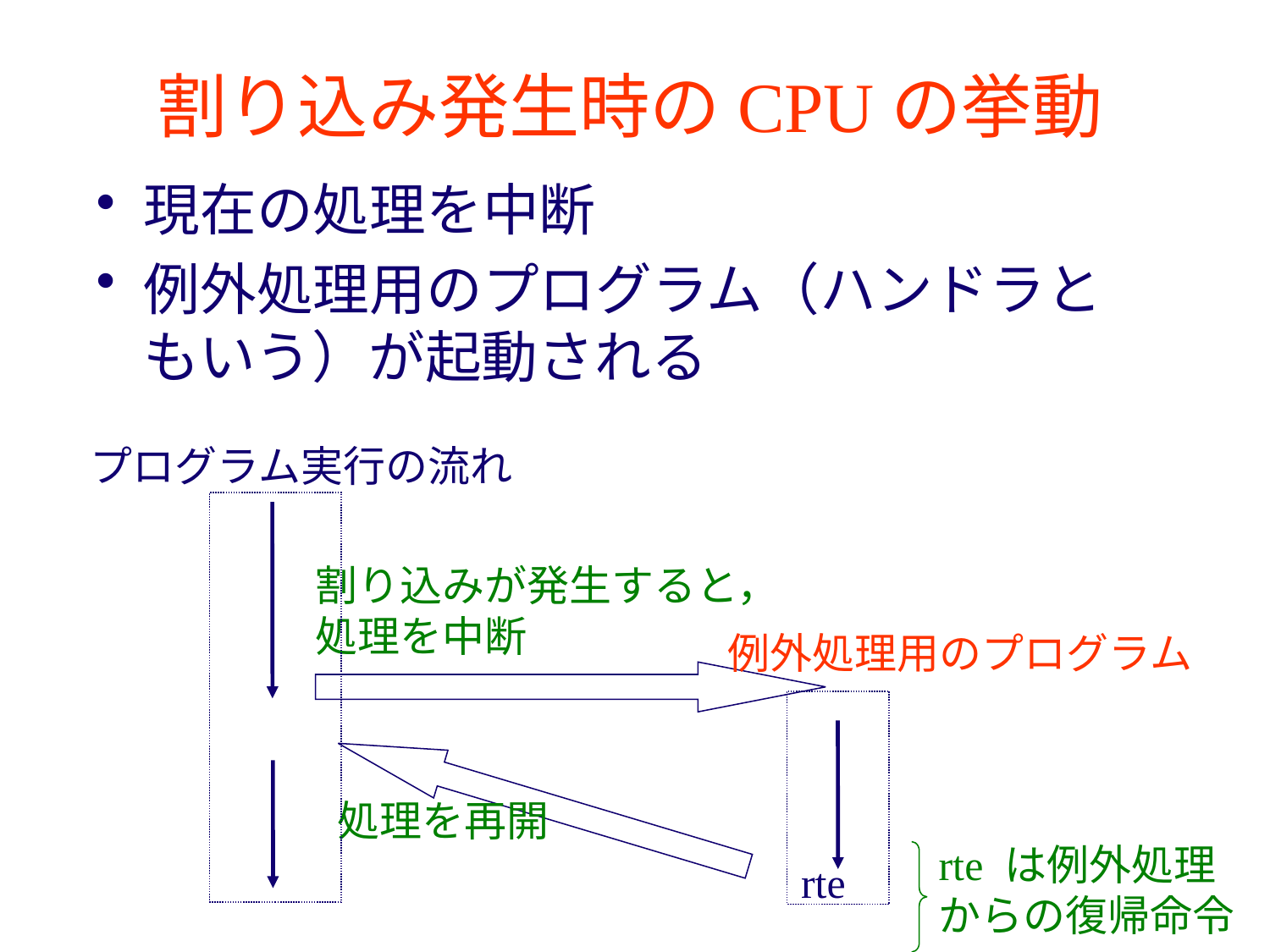

# 割り込み発生時のCPUの挙動
現在の処理を中断
例外処理用のプログラム（ハンドラともいう）が起動される
プログラム実行の流れ

割り込みが発生すると，
処理を中断
例外処理用のプログラム

処理を再開
rte は例外処理
からの復帰命令

rte